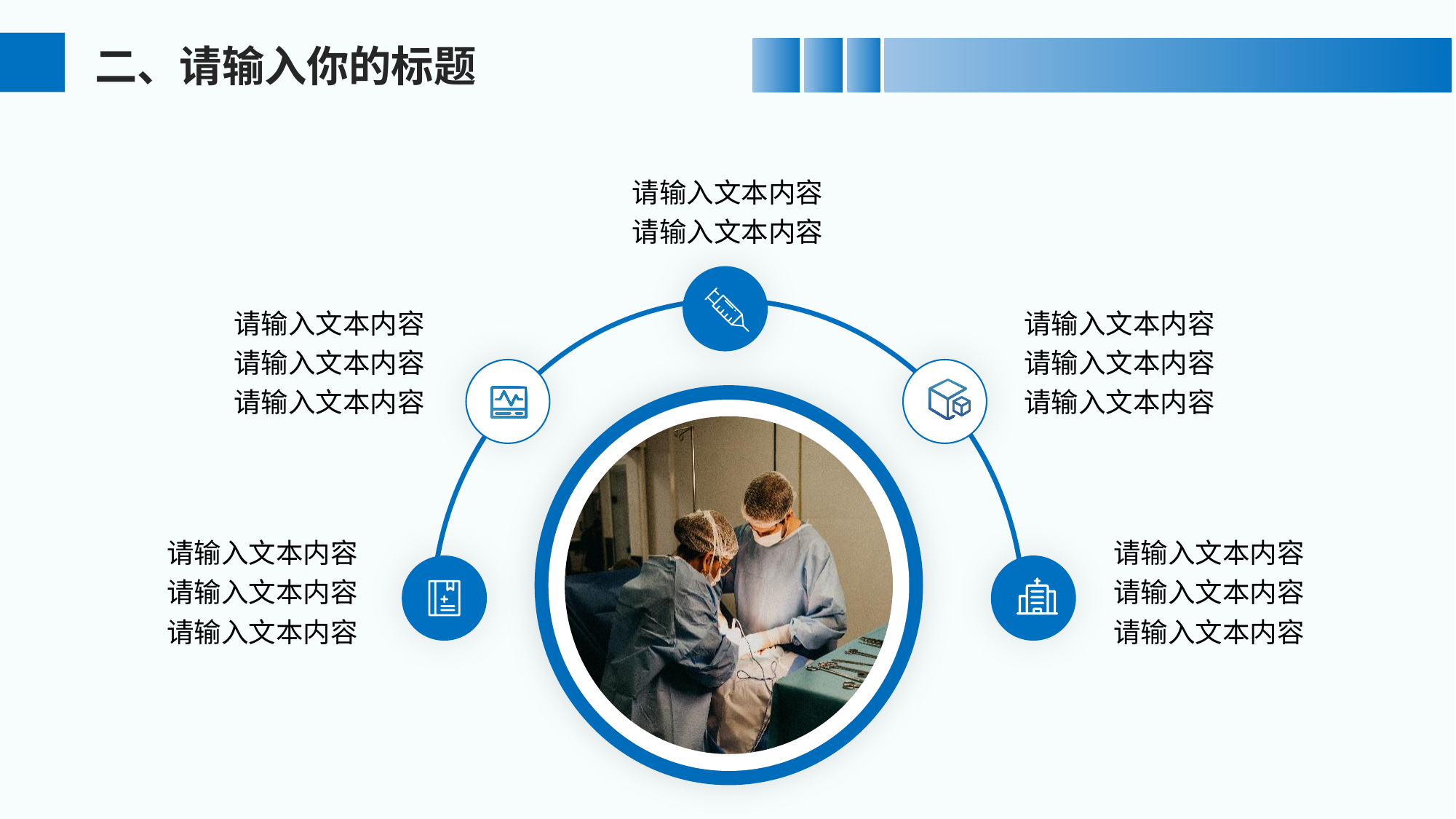

二、请输入你的标题

请输入文本内容
请输入文本内容

请输入文本内容
请输入文本内容
请输入文本内容
请输入文本内容
请输入文本内容
请输入文本内容

请输入文本内容
请输入文本内容
请输入文本内容
请输入文本内容
请输入文本内容
请输入文本内容